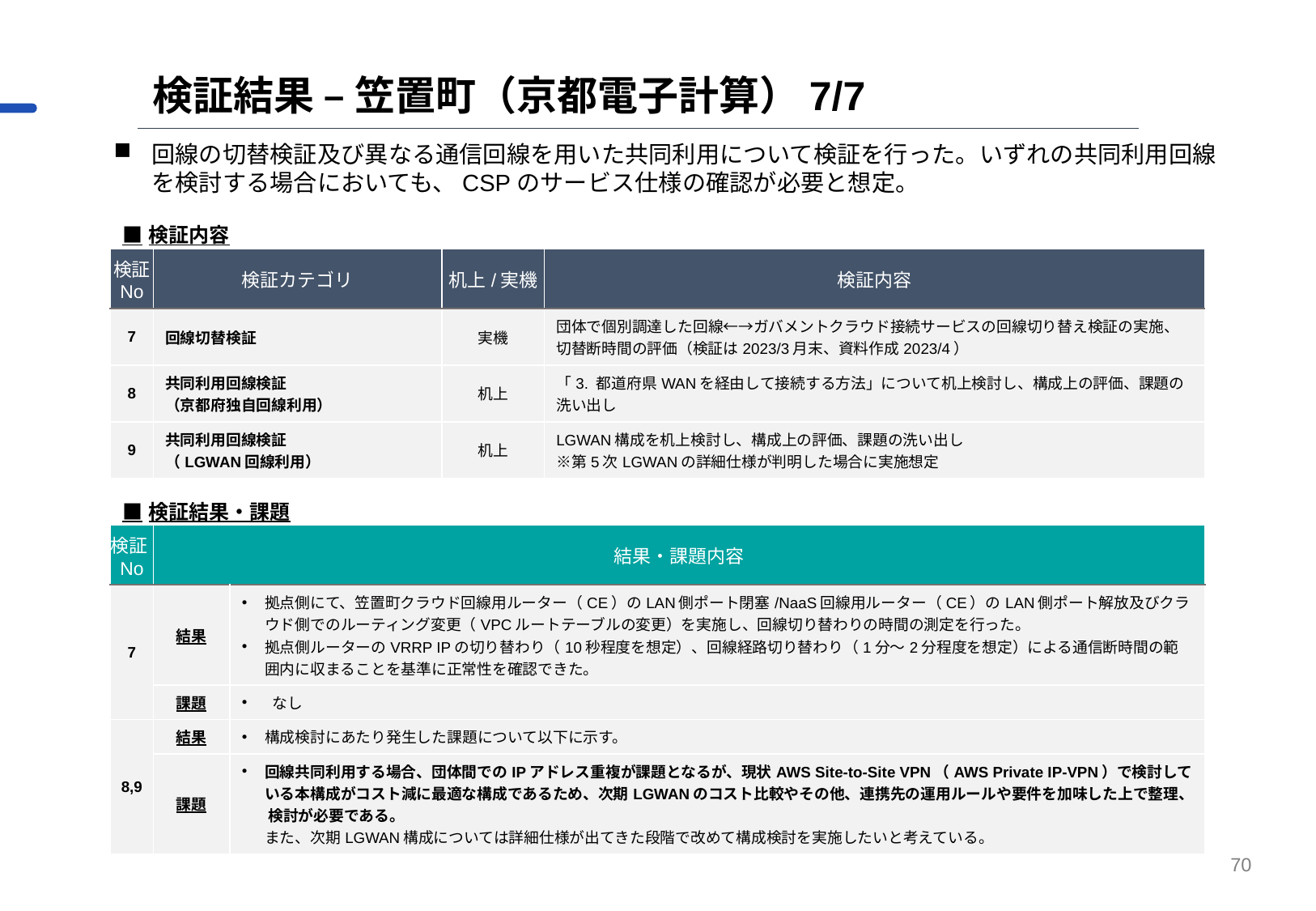

検証結果 – 笠置町（京都電子計算）7/7
回線の切替検証及び異なる通信回線を用いた共同利用について検証を行った。いずれの共同利用回線を検討する場合においても、CSPのサービス仕様の確認が必要と想定。
| ■検証内容 | ■検証内容 |  |  |
| --- | --- | --- | --- |
| 検証 No | 検証カテゴリ | 机上/実機 | 検証内容 |
| 7 | 回線切替検証 | 実機 | 団体で個別調達した回線←→ガバメントクラウド接続サービスの回線切り替え検証の実施、切替断時間の評価（検証は2023/3月末、資料作成2023/4） |
| 8 | 共同利用回線検証 （京都府独自回線利用） | 机上 | 「3. 都道府県WANを経由して接続する方法」について机上検討し、構成上の評価、課題の洗い出し |
| 9 | 共同利用回線検証 （LGWAN回線利用） | 机上 | LGWAN構成を机上検討し、構成上の評価、課題の洗い出し ※第5次LGWANの詳細仕様が判明した場合に実施想定 |
| ■検証結果・課題 |  |  |
| --- | --- | --- |
| 検証No | 結果・課題内容 | 結果・課題内容 |
| 7 | 結果 | 拠点側にて、笠置町クラウド回線用ルーター（CE）のLAN側ポート閉塞/NaaS回線用ルーター（CE）のLAN側ポート解放及びクラウド側でのルーティング変更（VPCルートテーブルの変更）を実施し、回線切り替わりの時間の測定を行った。 拠点側ルーターのVRRP IPの切り替わり（10秒程度を想定）、回線経路切り替わり（1分～2分程度を想定）による通信断時間の範囲内に収まることを基準に正常性を確認できた。 |
|  | 課題 | なし |
| 8,9 | 結果 | 構成検討にあたり発生した課題について以下に示す。 |
|  | 課題 | 回線共同利用する場合、団体間でのIPアドレス重複が課題となるが、現状AWS Site-to-Site VPN（AWS Private IP-VPN）で検討している本構成がコスト減に最適な構成であるため、次期LGWANのコスト比較やその他、連携先の運用ルールや要件を加味した上で整理、 検討が必要である。 また、次期LGWAN構成については詳細仕様が出てきた段階で改めて構成検討を実施したいと考えている。 |
70